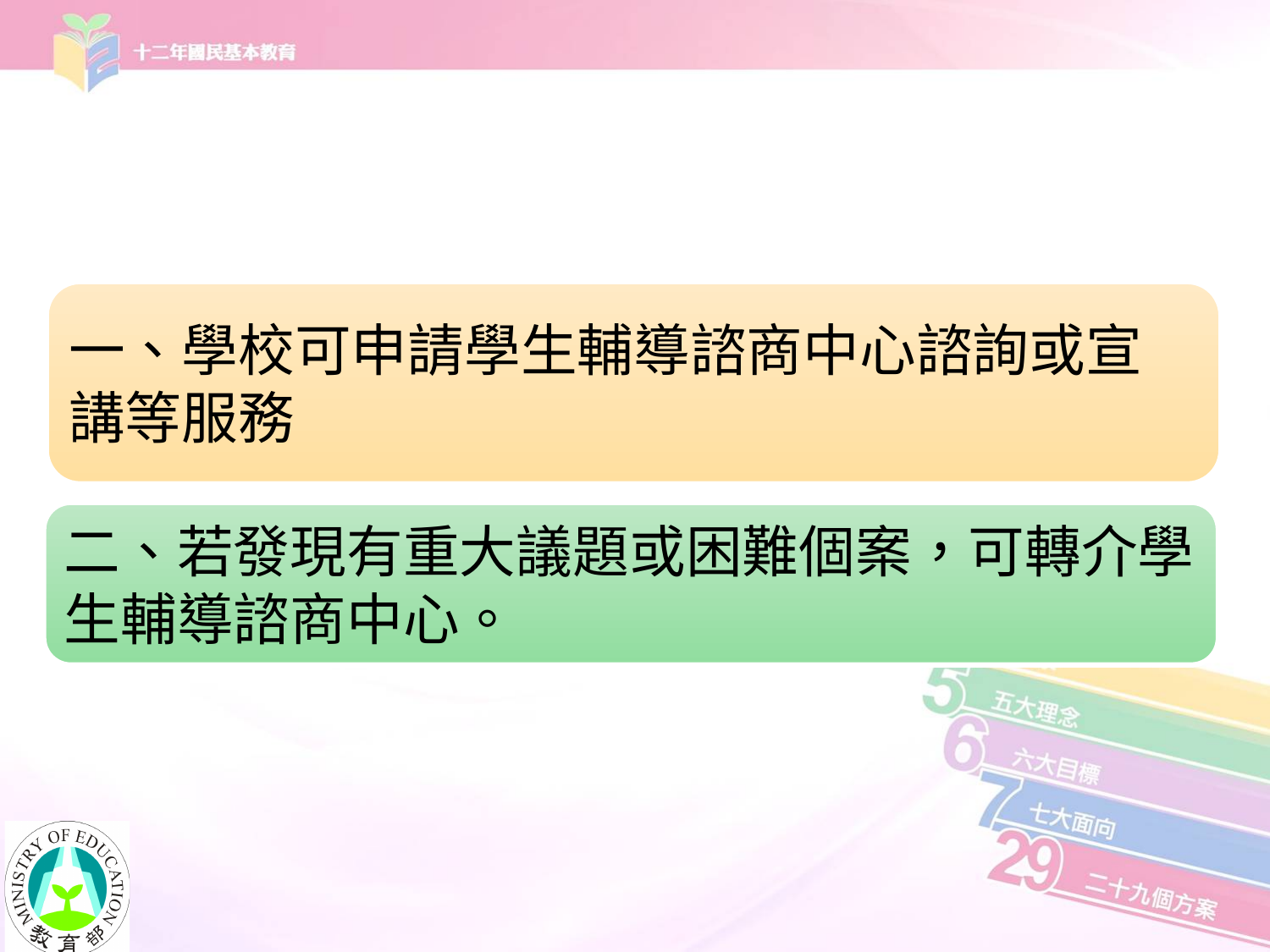

一、學校可申請學生輔導諮商中心諮詢或宣講等服務
二、若發現有重大議題或困難個案，可轉介學生輔導諮商中心。